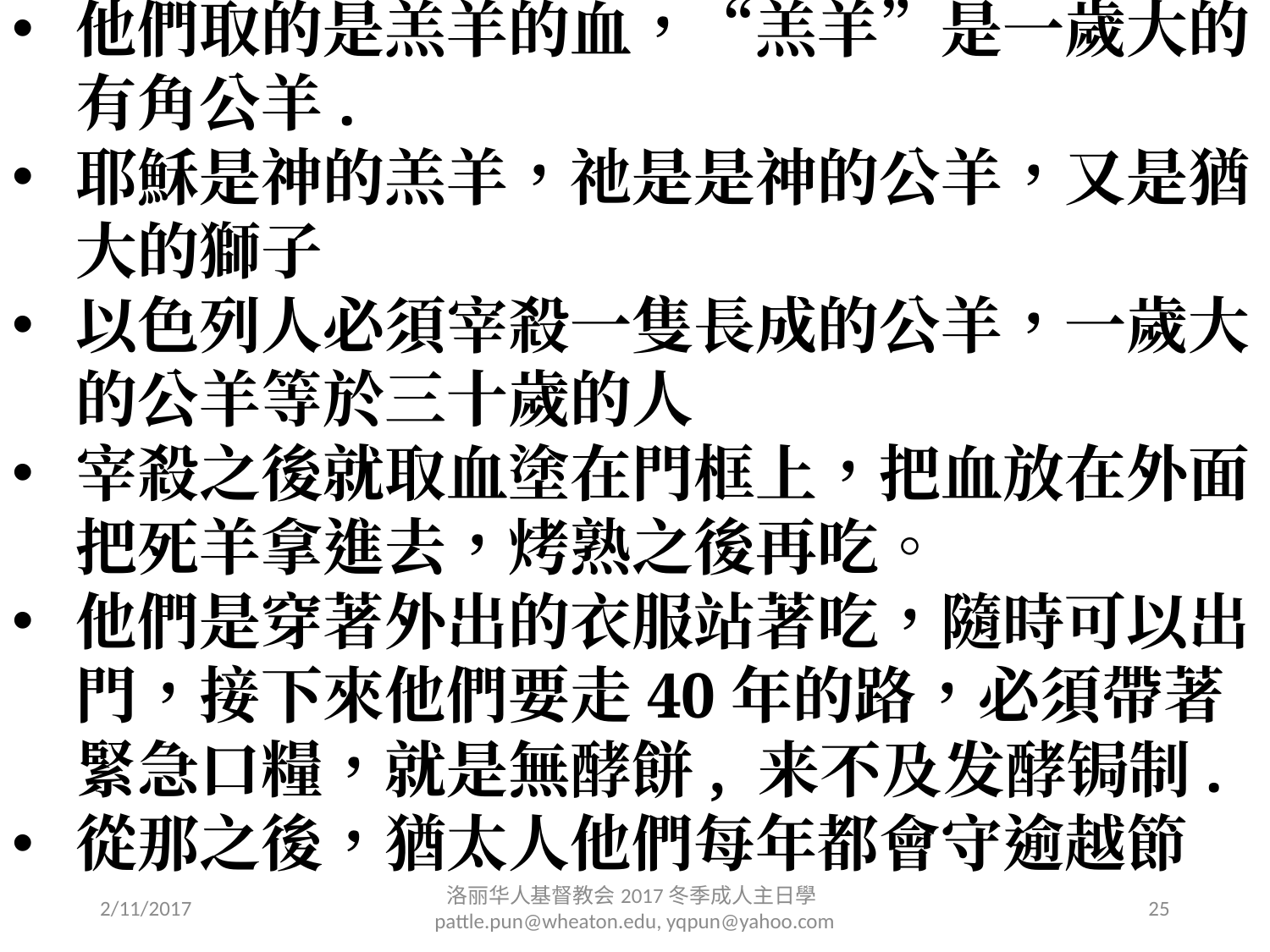

他們取的是羔羊的血，“羔羊”是一歲大的有角公羊.
耶穌是神的羔羊，祂是是神的公羊，又是猶大的獅子
以色列人必須宰殺一隻長成的公羊，一歲大的公羊等於三十歲的人
宰殺之後就取血塗在門框上，把血放在外面，把死羊拿進去，烤熟之後再吃。
他們是穿著外出的衣服站著吃，隨時可以出門，接下來他們要走40年的路，必須帶著緊急口糧，就是無酵餅, 来不及发酵锔制.
從那之後，猶太人他們每年都會守逾越節
2/11/2017
洛丽华⼈基督教会2017冬季成⼈主⽇學  pattle.pun@wheaton.edu, yqpun@yahoo.com
25